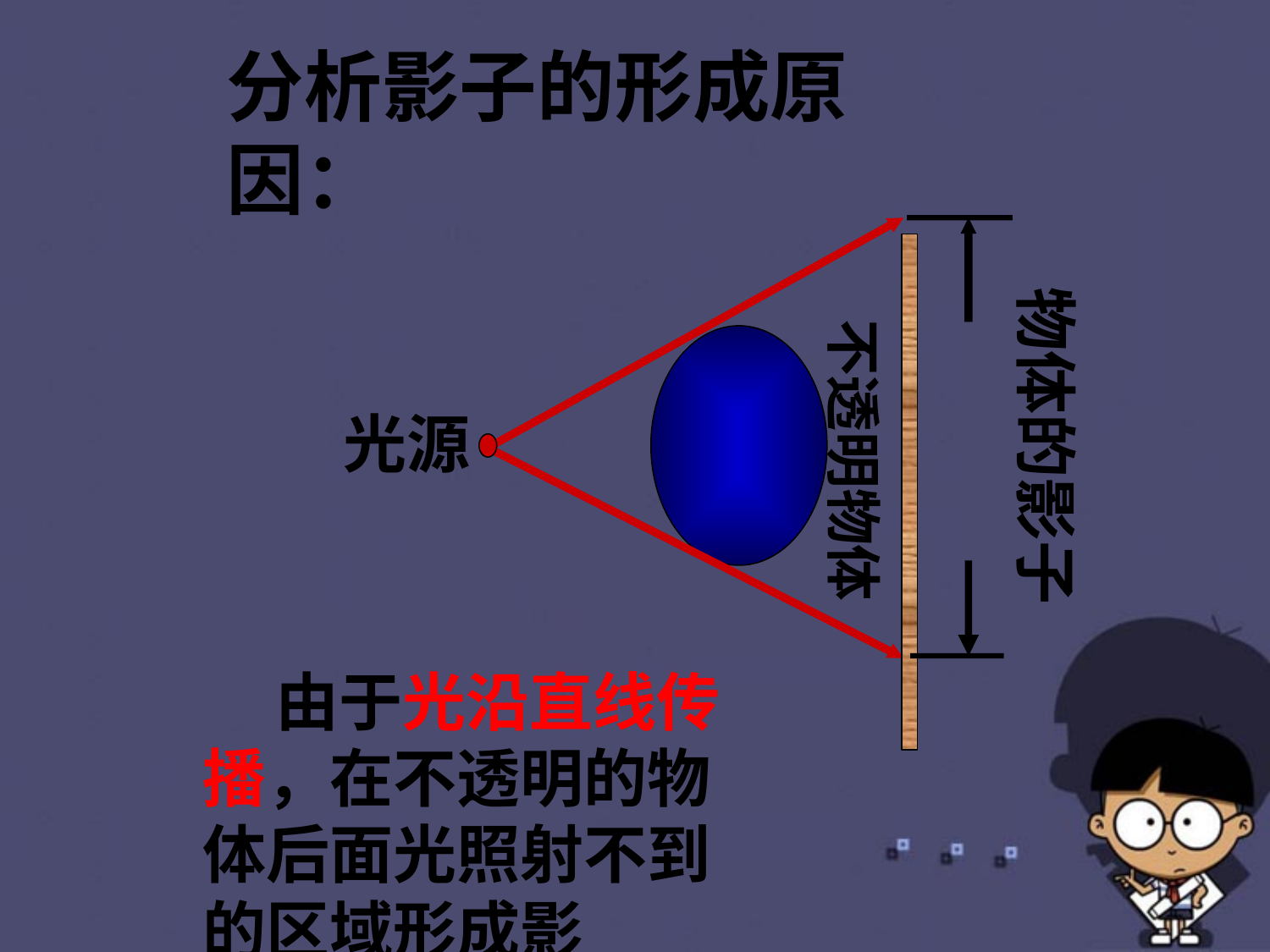

分析影子的形成原因：

物体的影子
不透明物体

光源

    由于光沿直线传播，在不透明的物体后面光照射不到的区域形成影